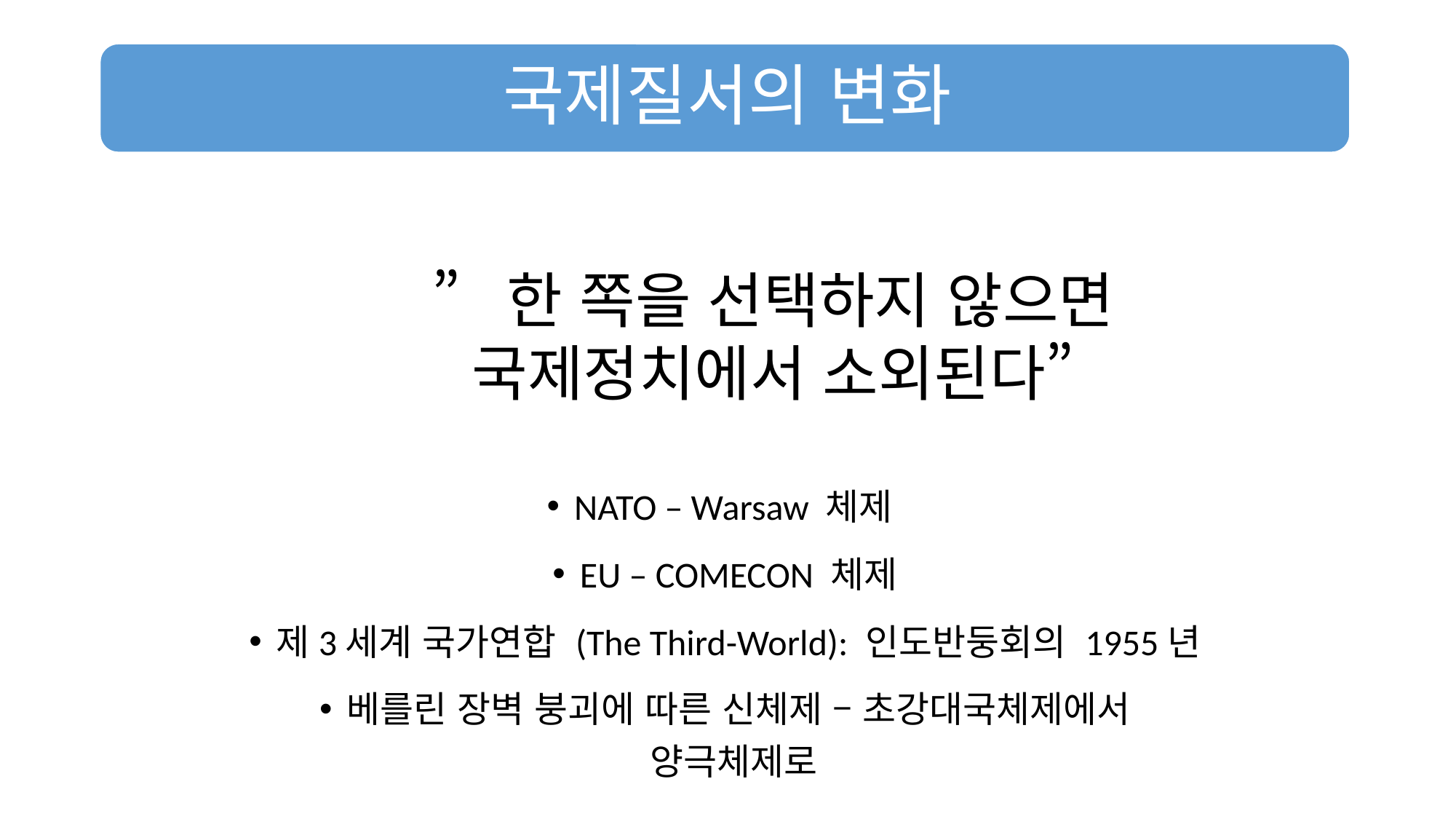

국제질서의 변화
”한 쪽을 선택하지 않으면 국제정치에서 소외된다”
NATO – Warsaw 체제
EU – COMECON 체제
제3세계 국가연합 (The Third-World): 인도반둥회의 1955년
베를린 장벽 붕괴에 따른 신체제 – 초강대국체제에서 양극체제로